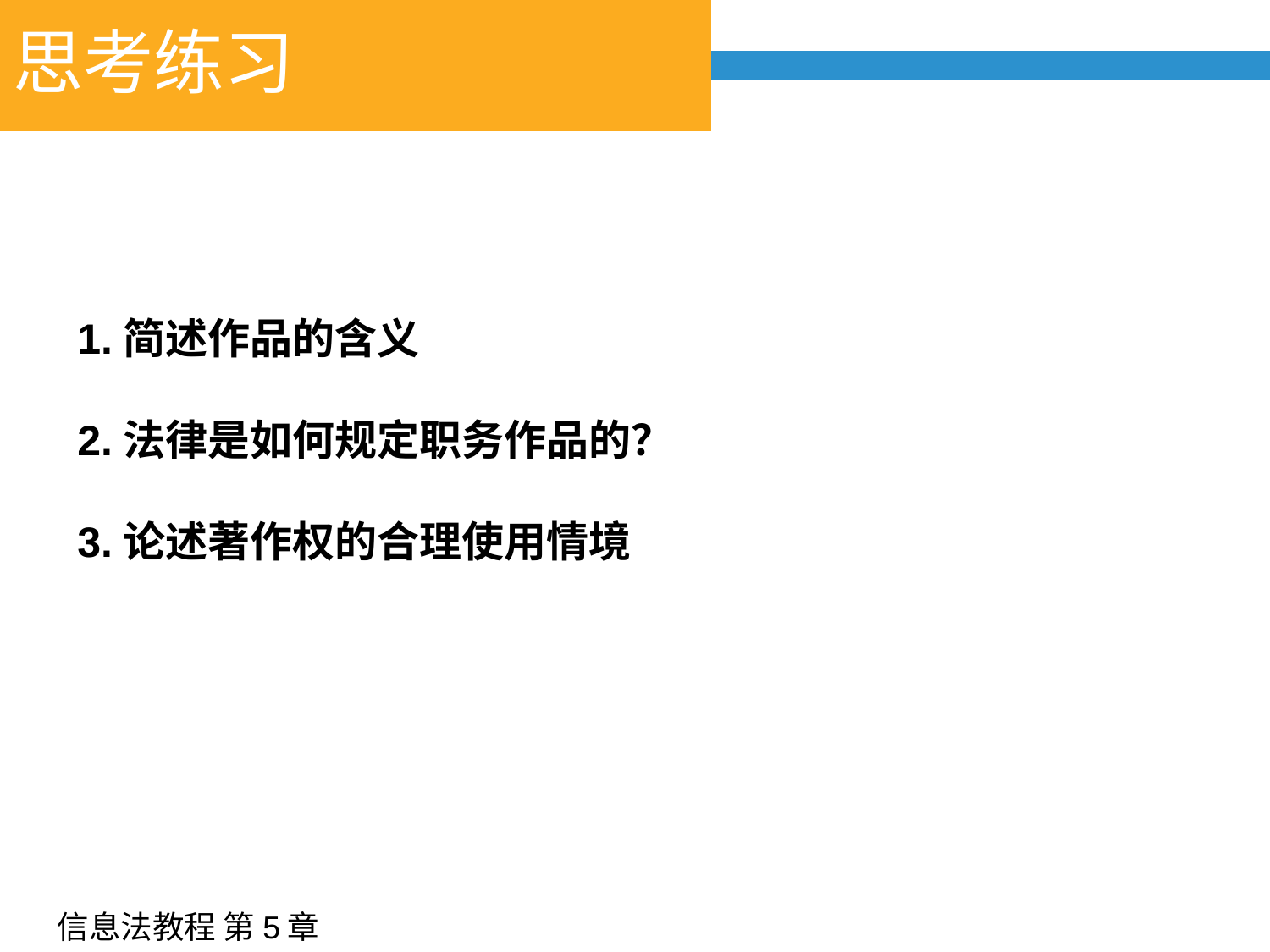

# 思考练习
1.简述作品的含义

2.法律是如何规定职务作品的？

3.论述著作权的合理使用情境

信息法教程 第5章